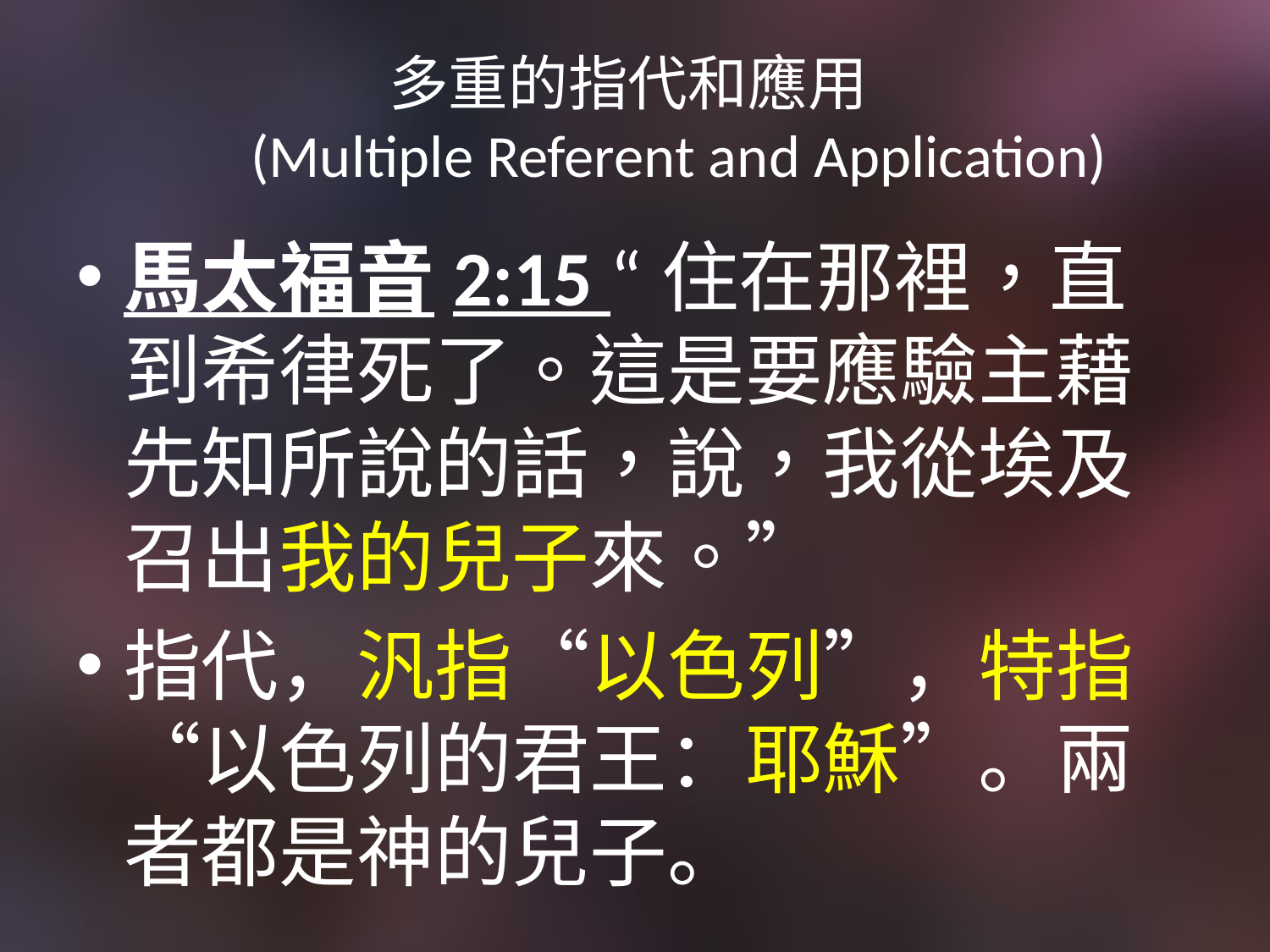

# 多重的指代和應用 (Multiple Referent and Application)
馬太福音2:15 “住在那裡，直到希律死了。這是要應驗主藉先知所說的話，說，我從埃及召出我的兒子來。”
指代，汎指“以色列”，特指“以色列的君王：耶穌”。兩者都是神的兒子。